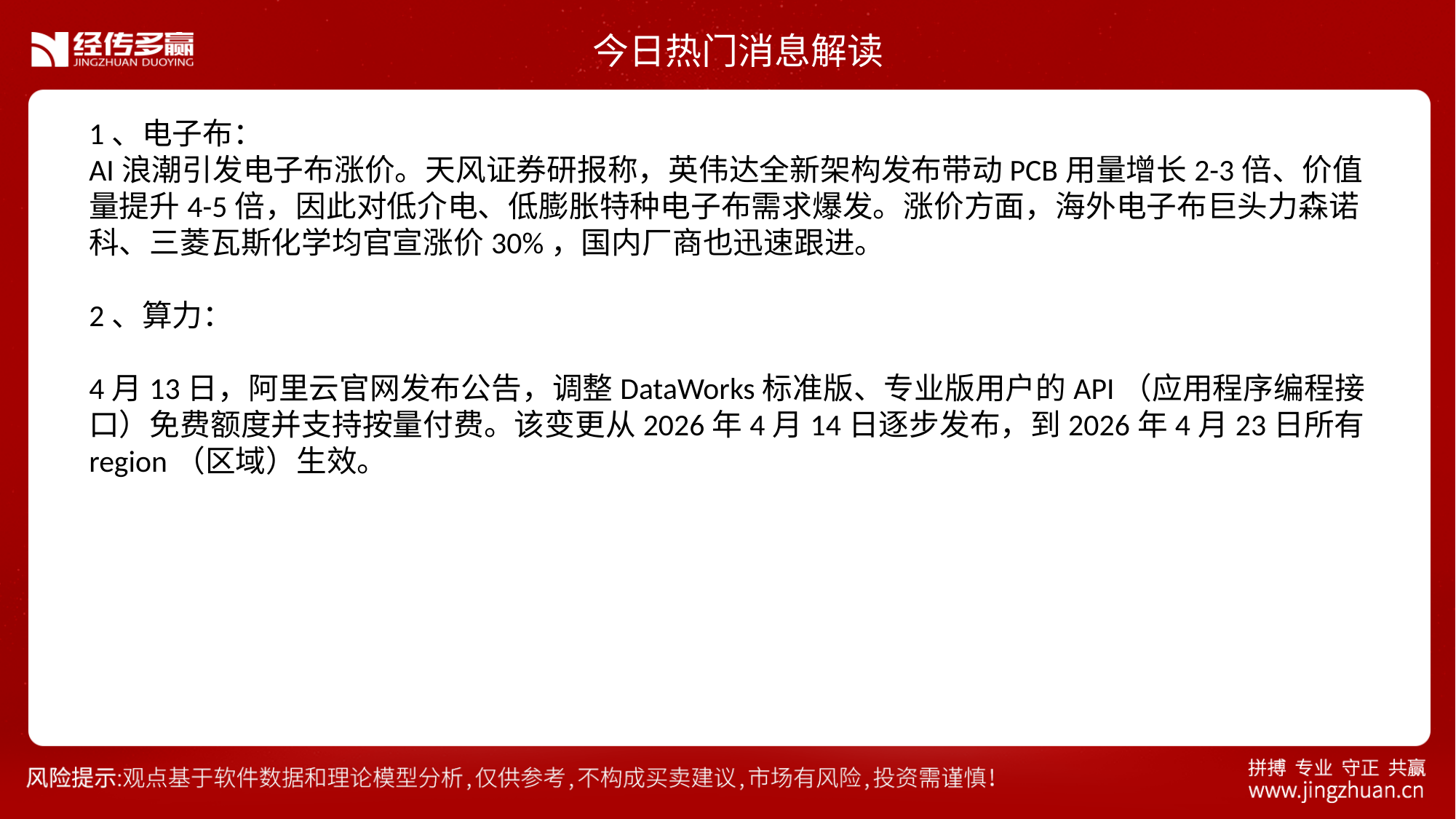

今日热门消息解读
1、电子布：
AI浪潮引发电子布涨价。天风证券研报称，英伟达全新架构发布带动PCB用量增长2-3倍、价值量提升4-5倍，因此对低介电、低膨胀特种电子布需求爆发。涨价方面，海外电子布巨头力森诺科、三菱瓦斯化学均官宣涨价30%，国内厂商也迅速跟进。

2、算力：

4月13日，阿里云官网发布公告，调整DataWorks标准版、专业版用户的API（应用程序编程接口）免费额度并支持按量付费。该变更从2026年4月14日逐步发布，到2026年4月23日所有region（区域）生效。